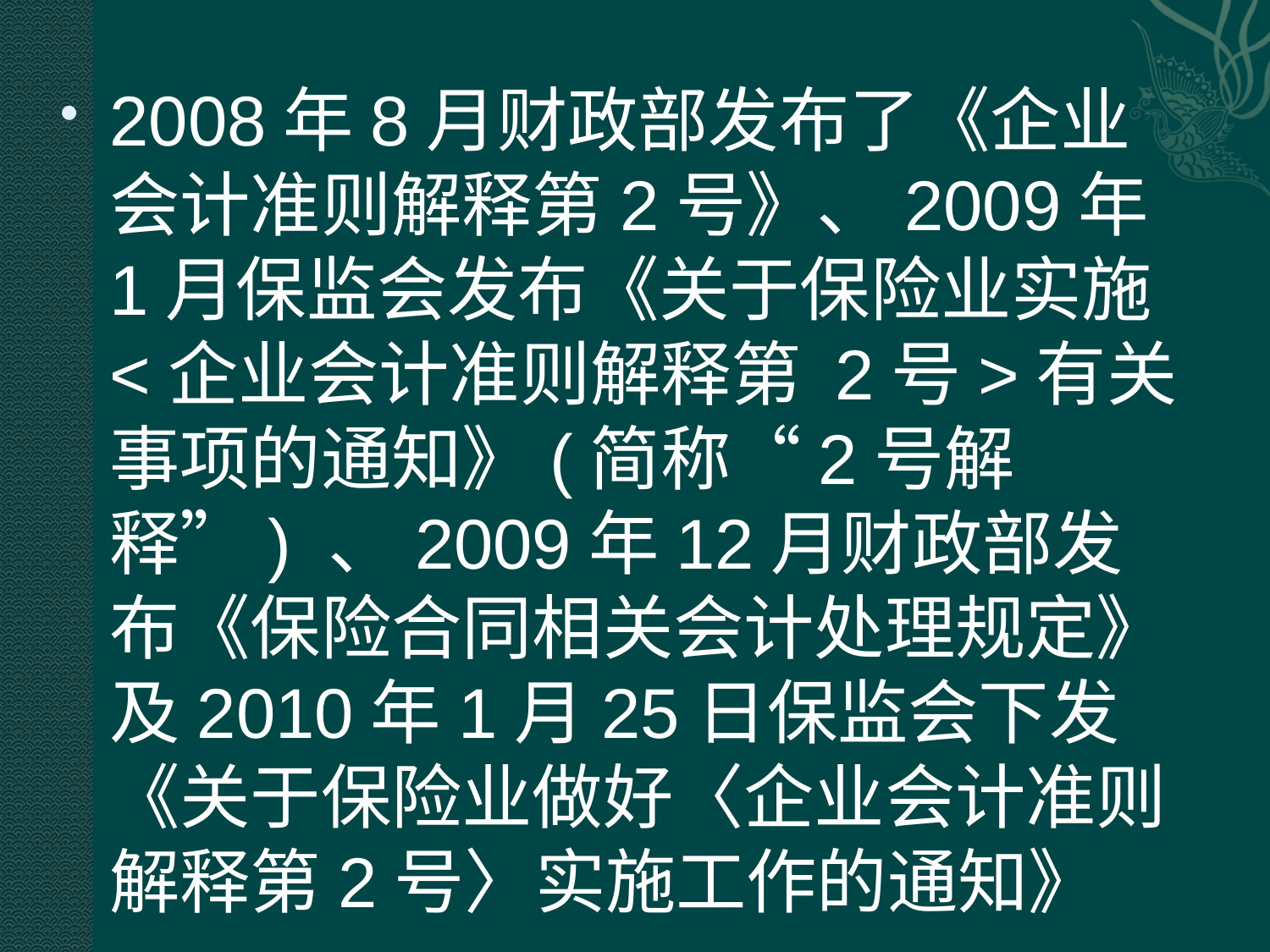

#
2008年8月财政部发布了《企业会计准则解释第2号》、2009年1月保监会发布《关于保险业实施<企业会计准则解释第 2号>有关事项的通知》(简称“2号解释”) 、2009年12月财政部发布《保险合同相关会计处理规定》及2010年1月25日保监会下发《关于保险业做好〈企业会计准则解释第2号〉实施工作的通知》